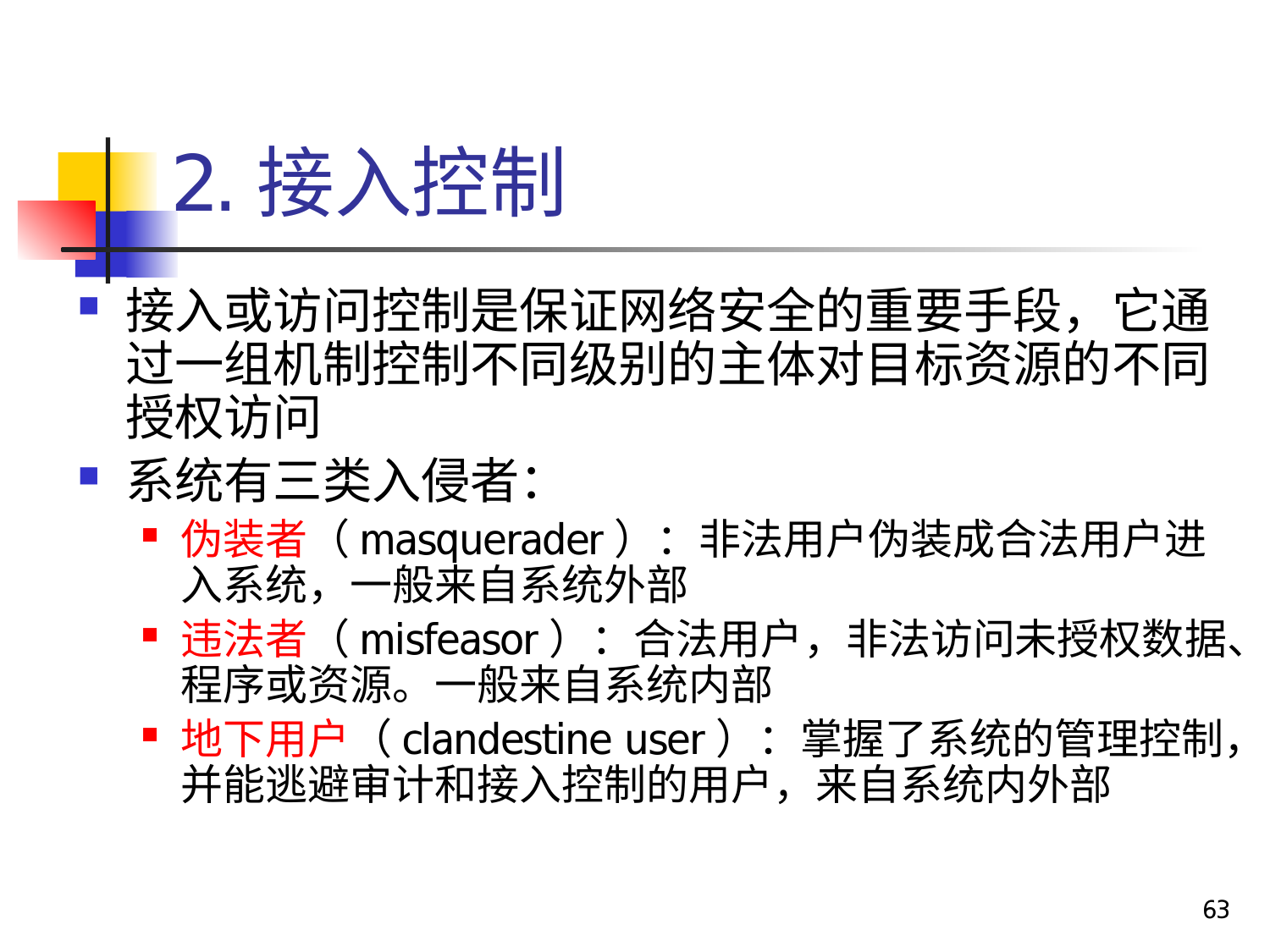

# 2.接入控制
接入或访问控制是保证网络安全的重要手段，它通过一组机制控制不同级别的主体对目标资源的不同授权访问
系统有三类入侵者：
伪装者（masquerader）：非法用户伪装成合法用户进入系统，一般来自系统外部
违法者（misfeasor）：合法用户，非法访问未授权数据、程序或资源。一般来自系统内部
地下用户（clandestine user）：掌握了系统的管理控制，并能逃避审计和接入控制的用户，来自系统内外部
63